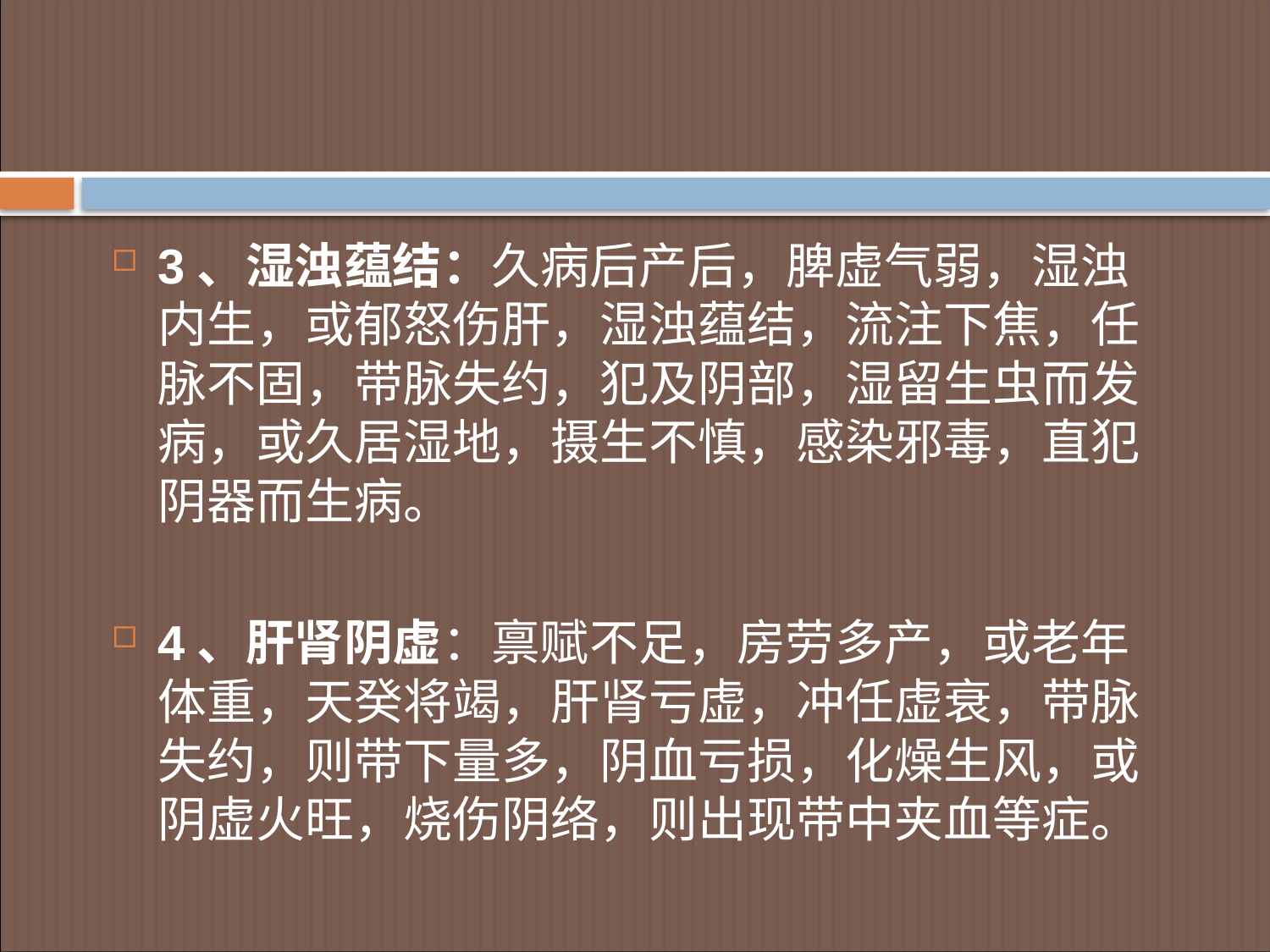

3、湿浊蕴结：久病后产后，脾虚气弱，湿浊内生，或郁怒伤肝，湿浊蕴结，流注下焦，任脉不固，带脉失约，犯及阴部，湿留生虫而发病，或久居湿地，摄生不慎，感染邪毒，直犯阴器而生病。

4、肝肾阴虚：禀赋不足，房劳多产，或老年体重，天癸将竭，肝肾亏虚，冲任虚衰，带脉失约，则带下量多，阴血亏损，化燥生风，或阴虚火旺，烧伤阴络，则出现带中夹血等症。